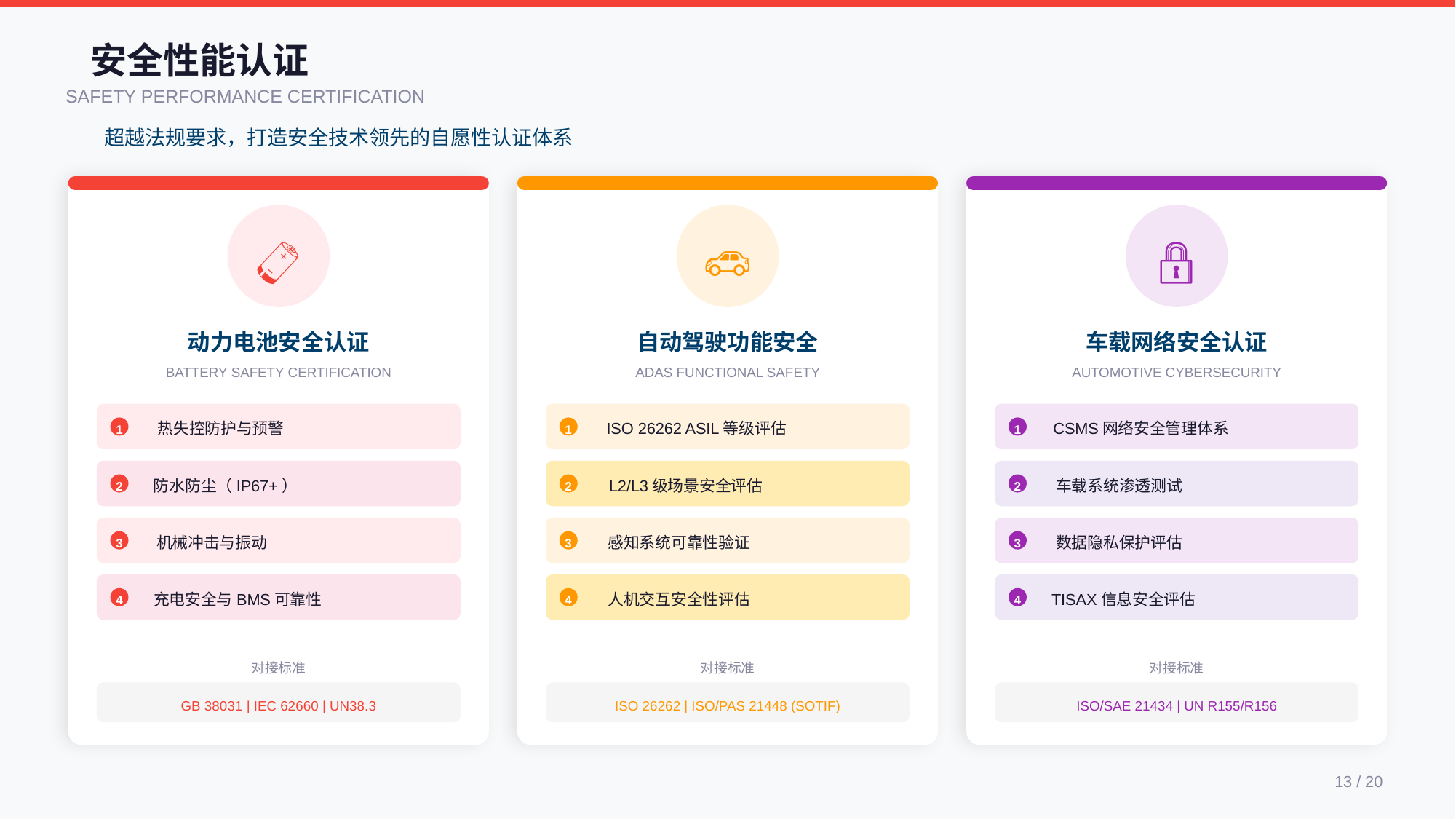

安全性能认证
SAFETY PERFORMANCE CERTIFICATION
超越法规要求，打造安全技术领先的自愿性认证体系

🔋
动力电池安全认证
BATTERY SAFETY CERTIFICATION

热失控防护与预警
1

防水防尘（IP67+）
2

机械冲击与振动
3

充电安全与BMS可靠性
4
对接标准

GB 38031 | IEC 62660 | UN38.3

🚗
自动驾驶功能安全
ADAS FUNCTIONAL SAFETY

ISO 26262 ASIL等级评估
1

L2/L3级场景安全评估
2

感知系统可靠性验证
3

人机交互安全性评估
4
对接标准

ISO 26262 | ISO/PAS 21448 (SOTIF)

🔒
车载网络安全认证
AUTOMOTIVE CYBERSECURITY

CSMS网络安全管理体系
1

车载系统渗透测试
2

数据隐私保护评估
3

TISAX信息安全评估
4
对接标准

ISO/SAE 21434 | UN R155/R156
13 / 20